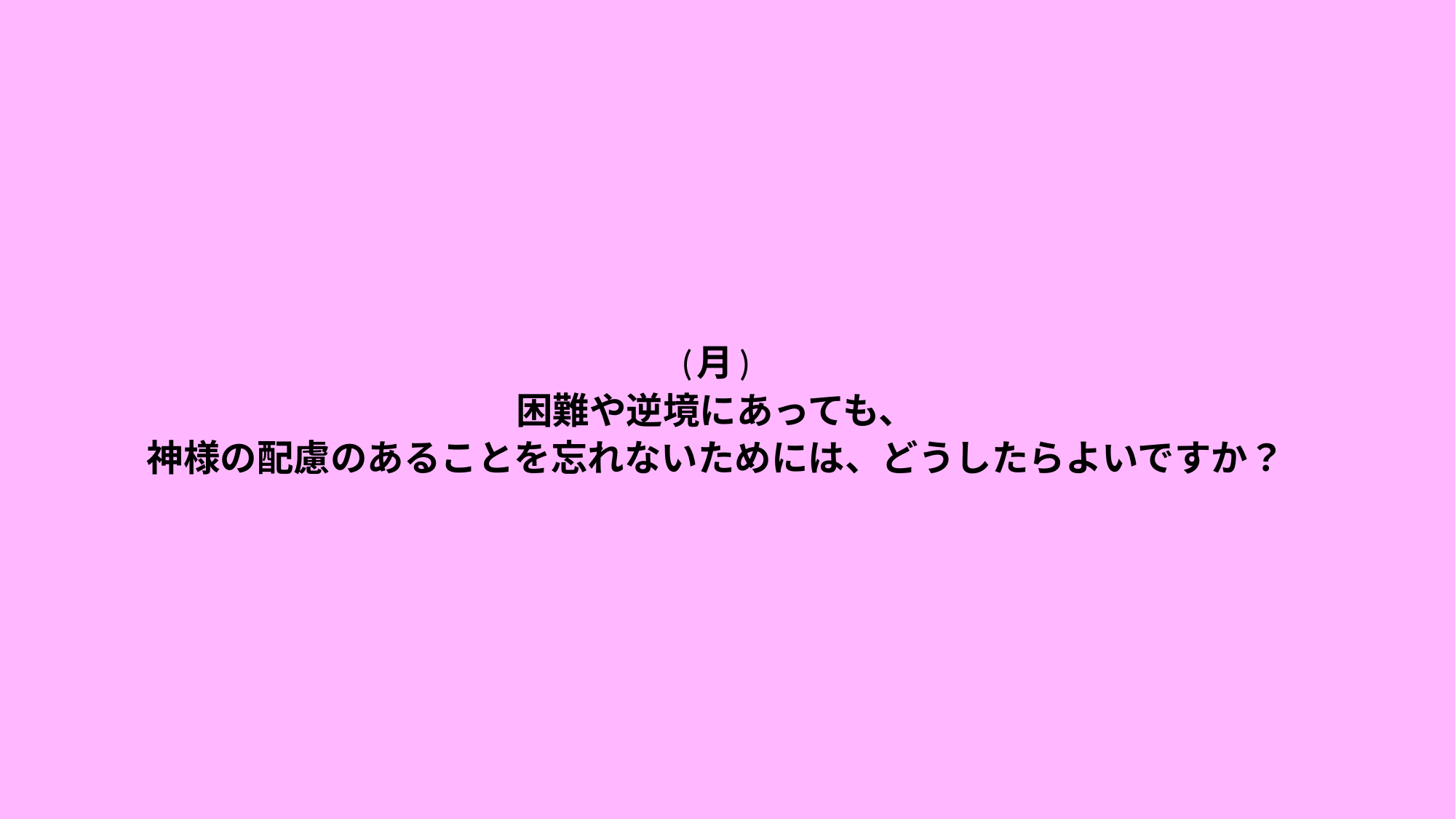

# (月) 困難や逆境にあっても、 神様の配慮のあることを忘れないためには、どうしたらよいですか？